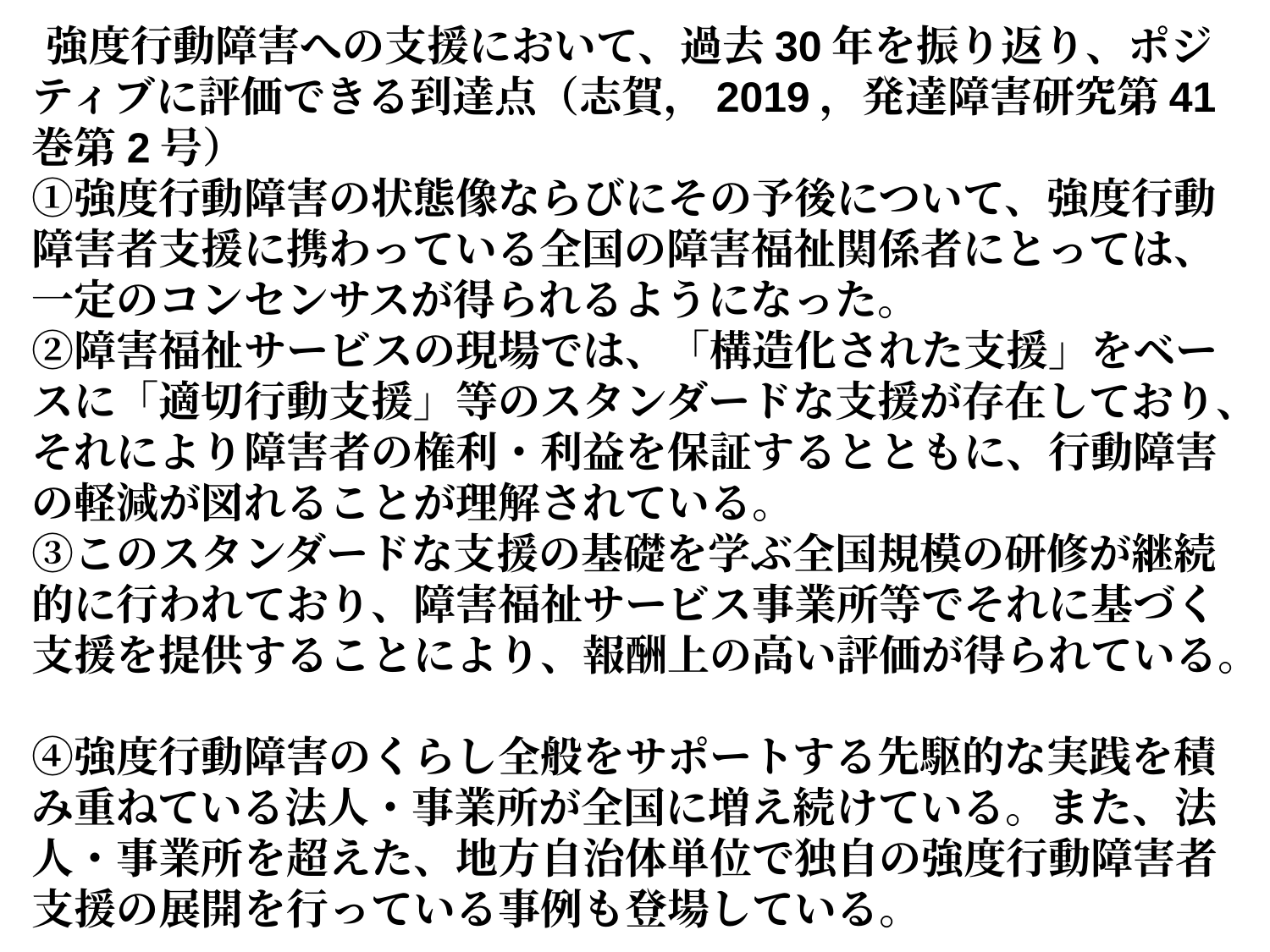

# 強度行動障害への支援において、過去30年を振り返り、ポジティブに評価できる到達点（志賀，2019，発達障害研究第41巻第2号） ①強度行動障害の状態像ならびにその予後について、強度行動障害者支援に携わっている全国の障害福祉関係者にとっては、一定のコンセンサスが得られるようになった。 ②障害福祉サービスの現場では、「構造化された支援」をベースに「適切行動支援」等のスタンダードな支援が存在しており、それにより障害者の権利・利益を保証するとともに、行動障害の軽減が図れることが理解されている。 ③このスタンダードな支援の基礎を学ぶ全国規模の研修が継続的に行われており、障害福祉サービス事業所等でそれに基づく支援を提供することにより、報酬上の高い評価が得られている。 ④強度行動障害のくらし全般をサポートする先駆的な実践を積み重ねている法人・事業所が全国に増え続けている。また、法人・事業所を超えた、地方自治体単位で独自の強度行動障害者支援の展開を行っている事例も登場している。